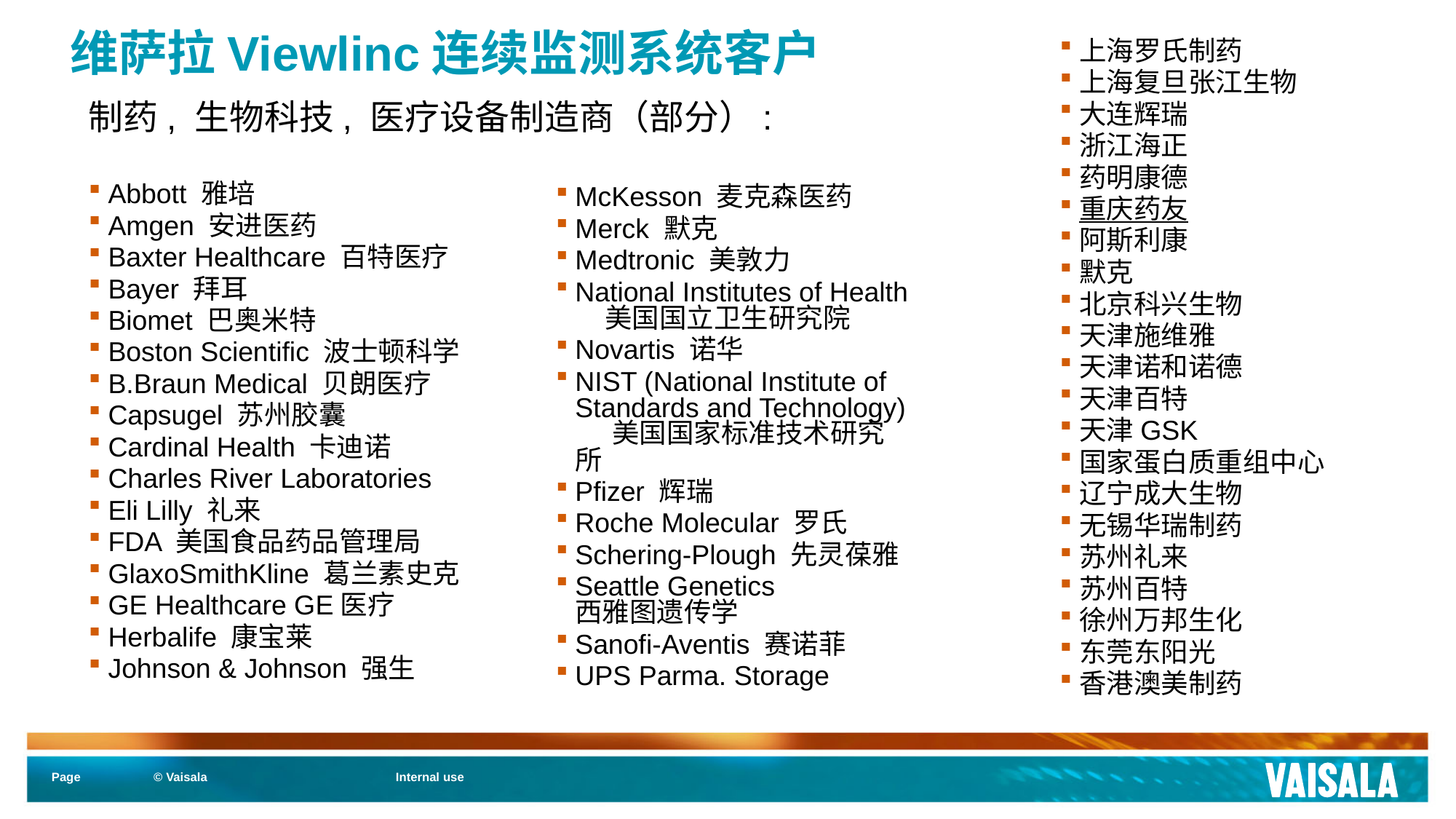

# 维萨拉Viewlinc连续监测系统客户
上海罗氏制药
上海复旦张江生物
大连辉瑞
浙江海正
药明康德
重庆药友
阿斯利康
默克
北京科兴生物
天津施维雅
天津诺和诺德
天津百特
天津GSK
国家蛋白质重组中心
辽宁成大生物
无锡华瑞制药
苏州礼来
苏州百特
徐州万邦生化
东莞东阳光
香港澳美制药

制药, 生物科技, 医疗设备制造商（部分）:

Abbott 雅培
Amgen 安进医药
Baxter Healthcare 百特医疗
Bayer 拜耳
Biomet 巴奥米特
Boston Scientific 波士顿科学
B.Braun Medical 贝朗医疗
Capsugel 苏州胶囊
Cardinal Health 卡迪诺
Charles River Laboratories
Eli Lilly 礼来
FDA 美国食品药品管理局
GlaxoSmithKline 葛兰素史克
GE Healthcare GE医疗
Herbalife 康宝莱
Johnson & Johnson 强生
McKesson 麦克森医药
Merck 默克
Medtronic 美敦力
National Institutes of Health    美国国立卫生研究院
Novartis 诺华
NIST (National Institute of Standards and Technology)     美国国家标准技术研究所
Pfizer 辉瑞
Roche Molecular 罗氏
Schering-Plough 先灵葆雅
Seattle Genetics               西雅图遗传学
Sanofi-Aventis 赛诺菲
UPS Parma. Storage